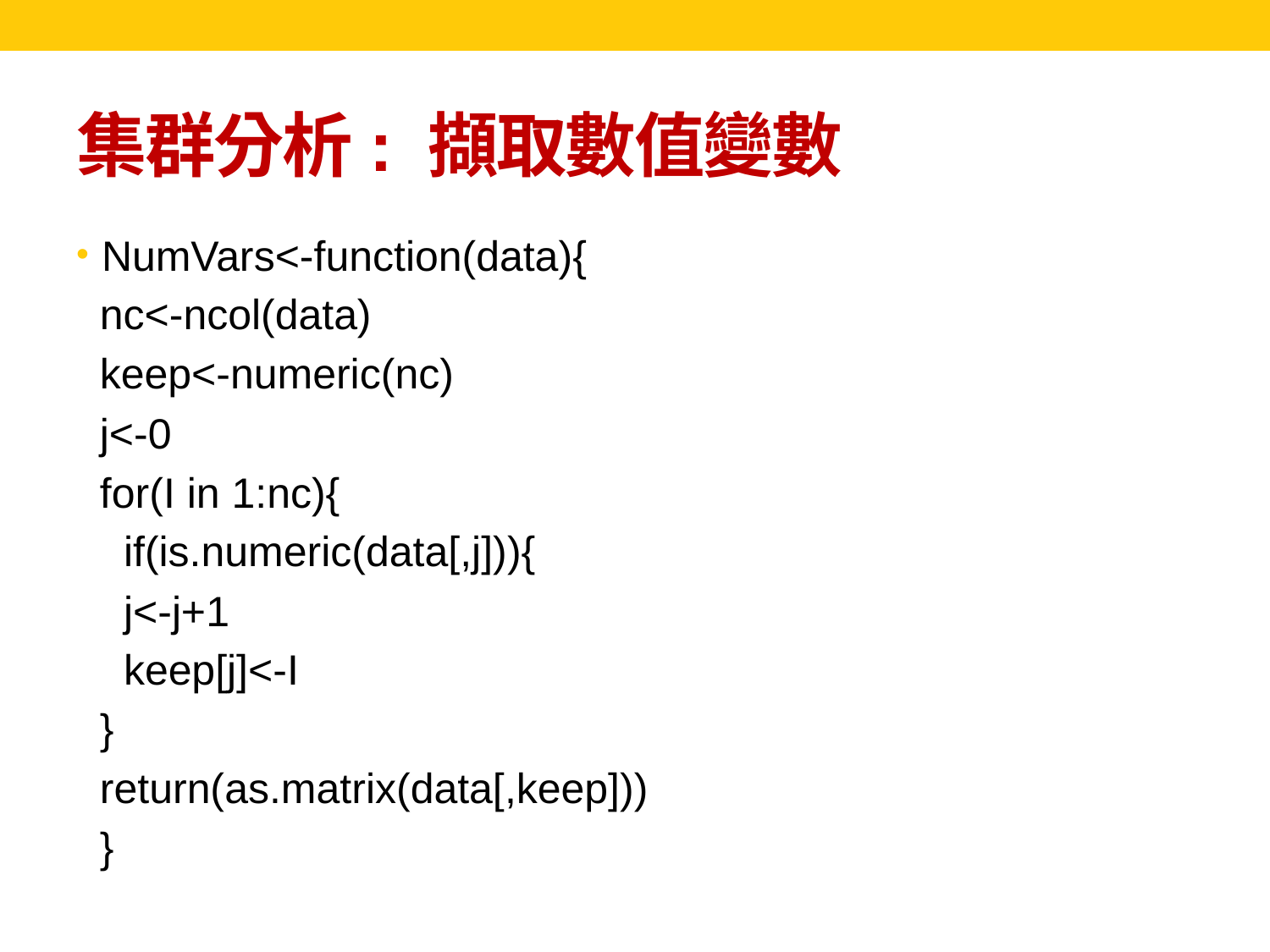

# 集群分析: 擷取數值變數
NumVars<-function(data){
  nc<-ncol(data)
  keep<-numeric(nc)
  j<-0
  for(I in 1:nc){
    if(is.numeric(data[,j])){
    j<-j+1
    keep[j]<-I
  }
  return(as.matrix(data[,keep]))
  }